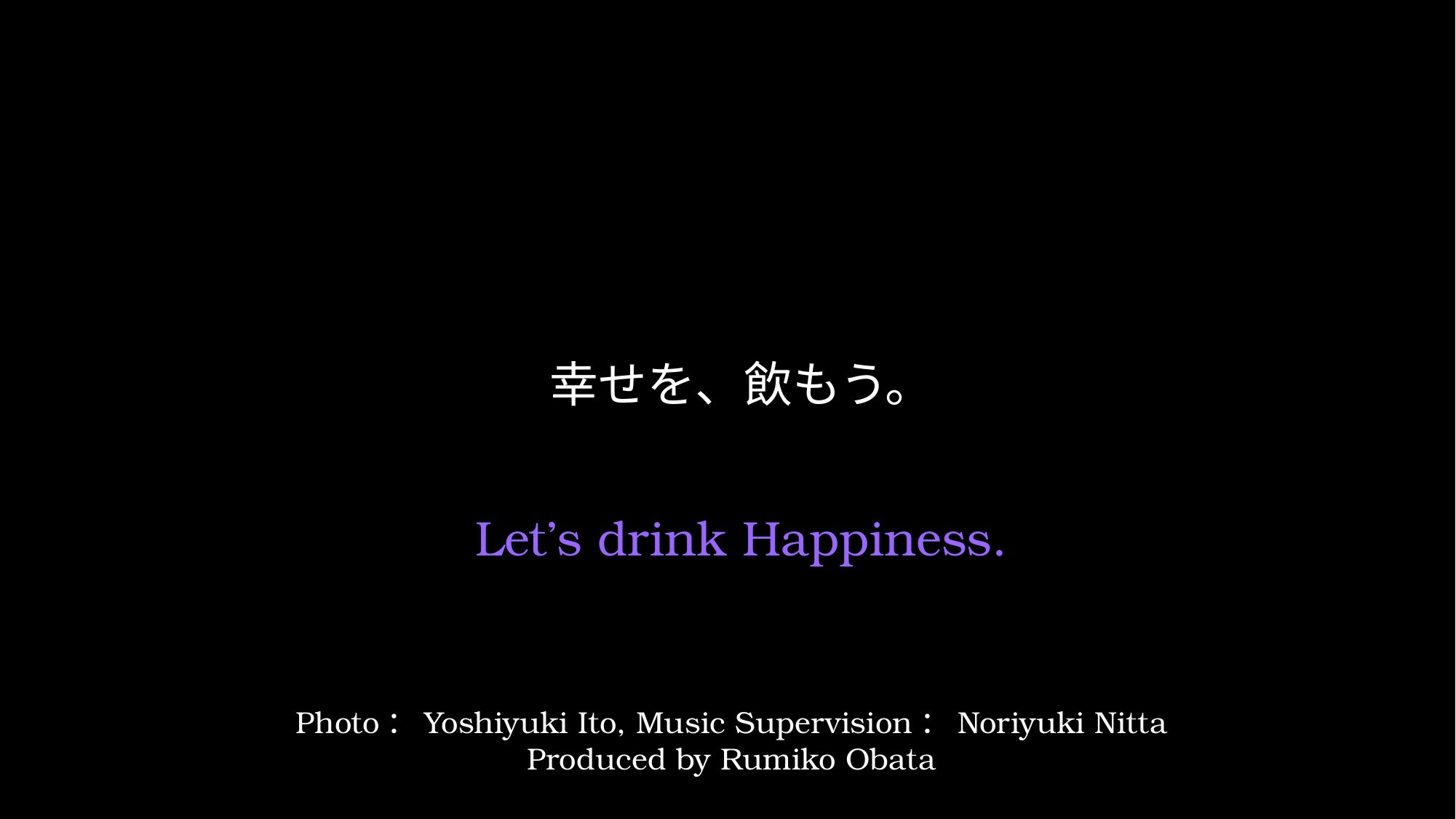

幸せを、飲もう。

Let’s drink Happiness.
Photo：Yoshiyuki Ito, Music Supervision：Noriyuki Nitta
Produced by Rumiko Obata